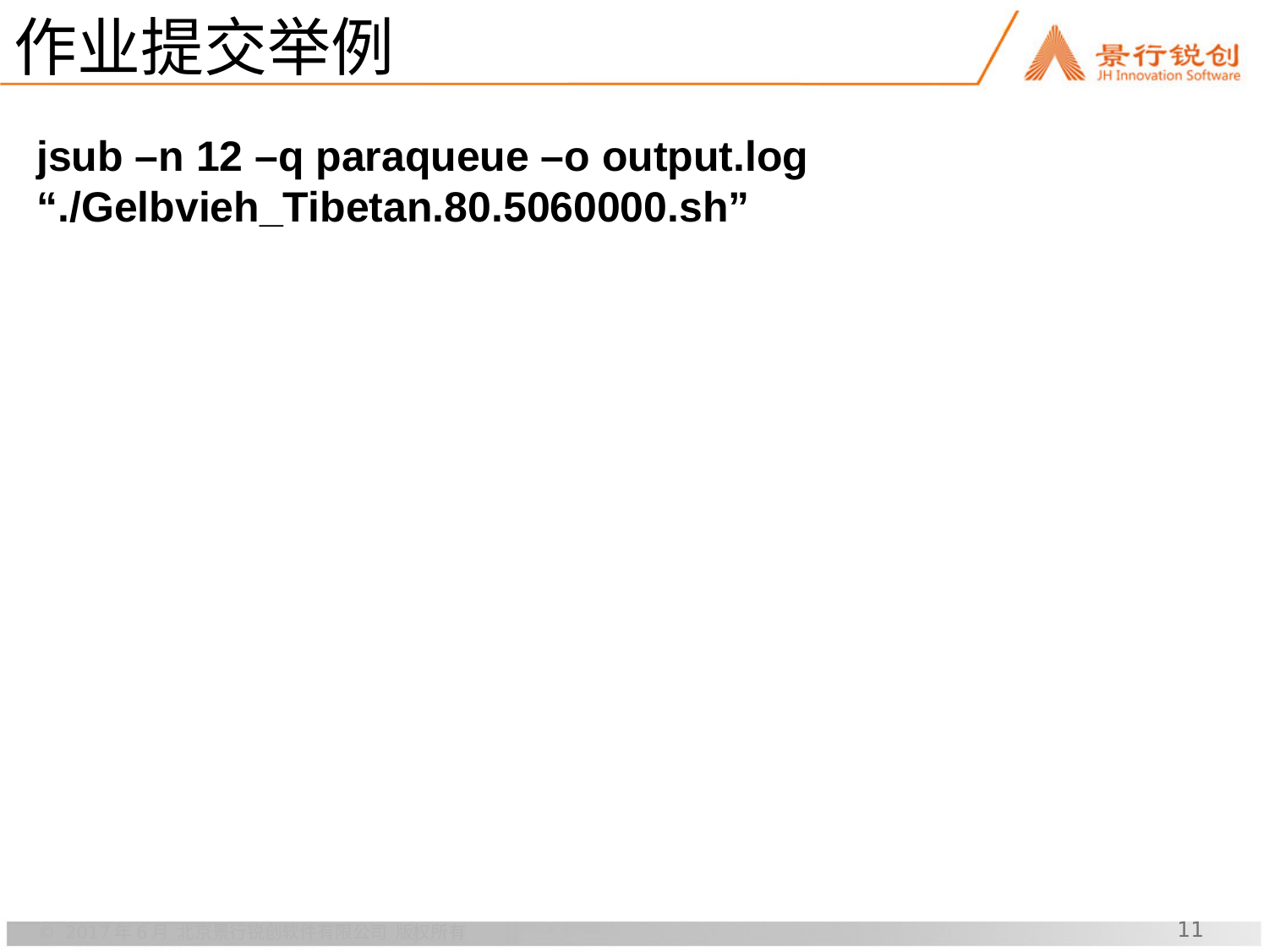

# 作业提交举例
jsub –n 12 –q paraqueue –o output.log “./Gelbvieh_Tibetan.80.5060000.sh”
©  2017年6月  北京景行锐创软件有限公司  版权所有